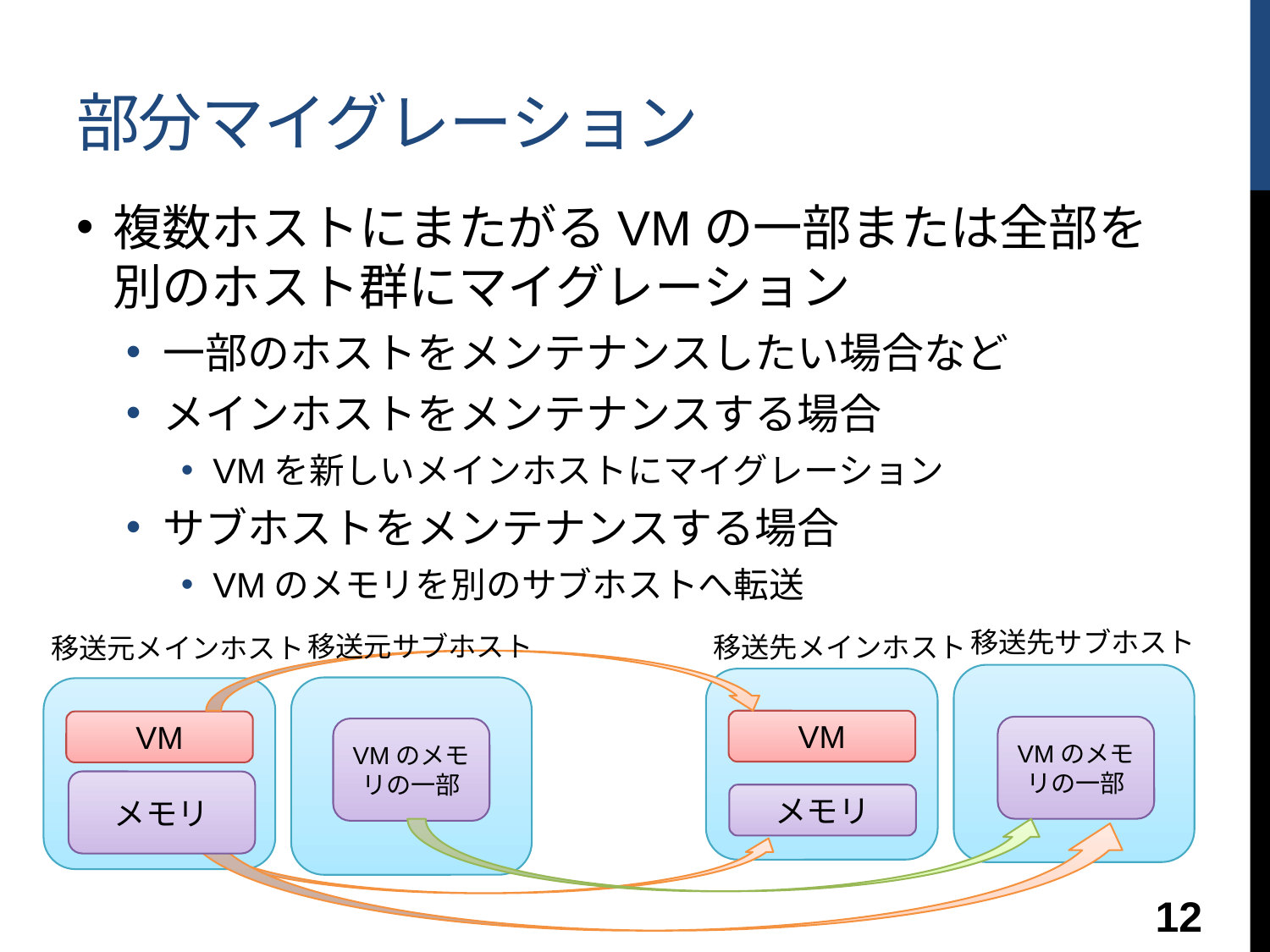

# 部分マイグレーション
複数ホストにまたがるVMの一部または全部を別のホスト群にマイグレーション
一部のホストをメンテナンスしたい場合など
メインホストをメンテナンスする場合
VMを新しいメインホストにマイグレーション
サブホストをメンテナンスする場合
VMのメモリを別のサブホストへ転送
移送先サブホスト

VMのメモリの一部
移送元サブホスト

VMのメモリの一部
移送先メインホスト
移送元メインホスト

VM
VM
メモリ
メモリ

12